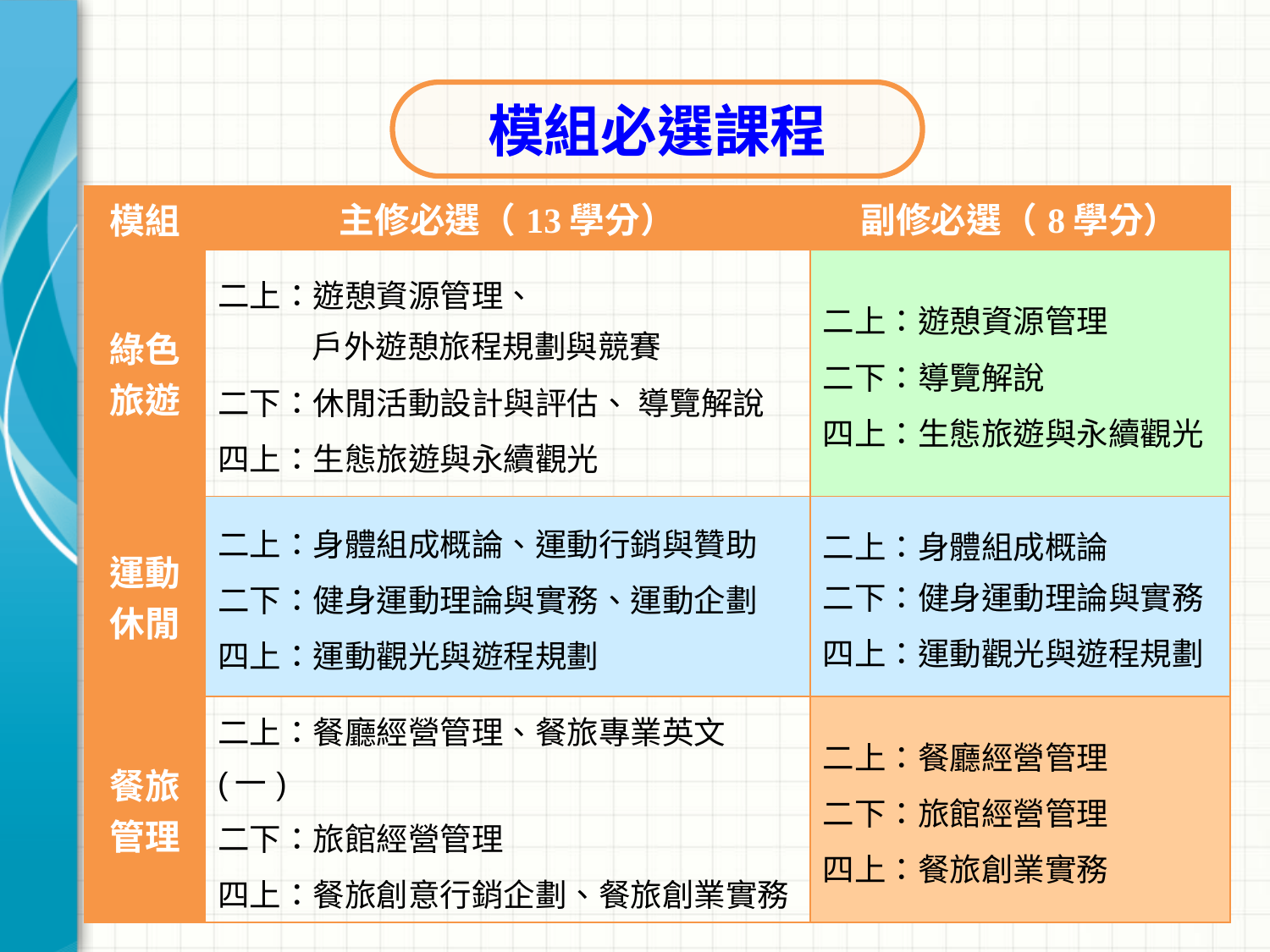

模組必選課程
| 模組 | 主修必選（13學分） | 副修必選（8學分） |
| --- | --- | --- |
| 綠色旅遊 | 二上：遊憩資源管理、 戶外遊憩旅程規劃與競賽 二下：休閒活動設計與評估、 導覽解說 四上：生態旅遊與永續觀光 | 二上：遊憩資源管理 二下：導覽解說 四上：生態旅遊與永續觀光 |
| 運動休閒 | 二上：身體組成概論、運動行銷與贊助 二下：健身運動理論與實務、運動企劃 四上：運動觀光與遊程規劃 | 二上：身體組成概論 二下：健身運動理論與實務 四上：運動觀光與遊程規劃 |
| 餐旅管理 | 二上：餐廳經營管理、餐旅專業英文(一) 二下：旅館經營管理 四上：餐旅創意行銷企劃、餐旅創業實務 | 二上：餐廳經營管理 二下：旅館經營管理 四上：餐旅創業實務 |